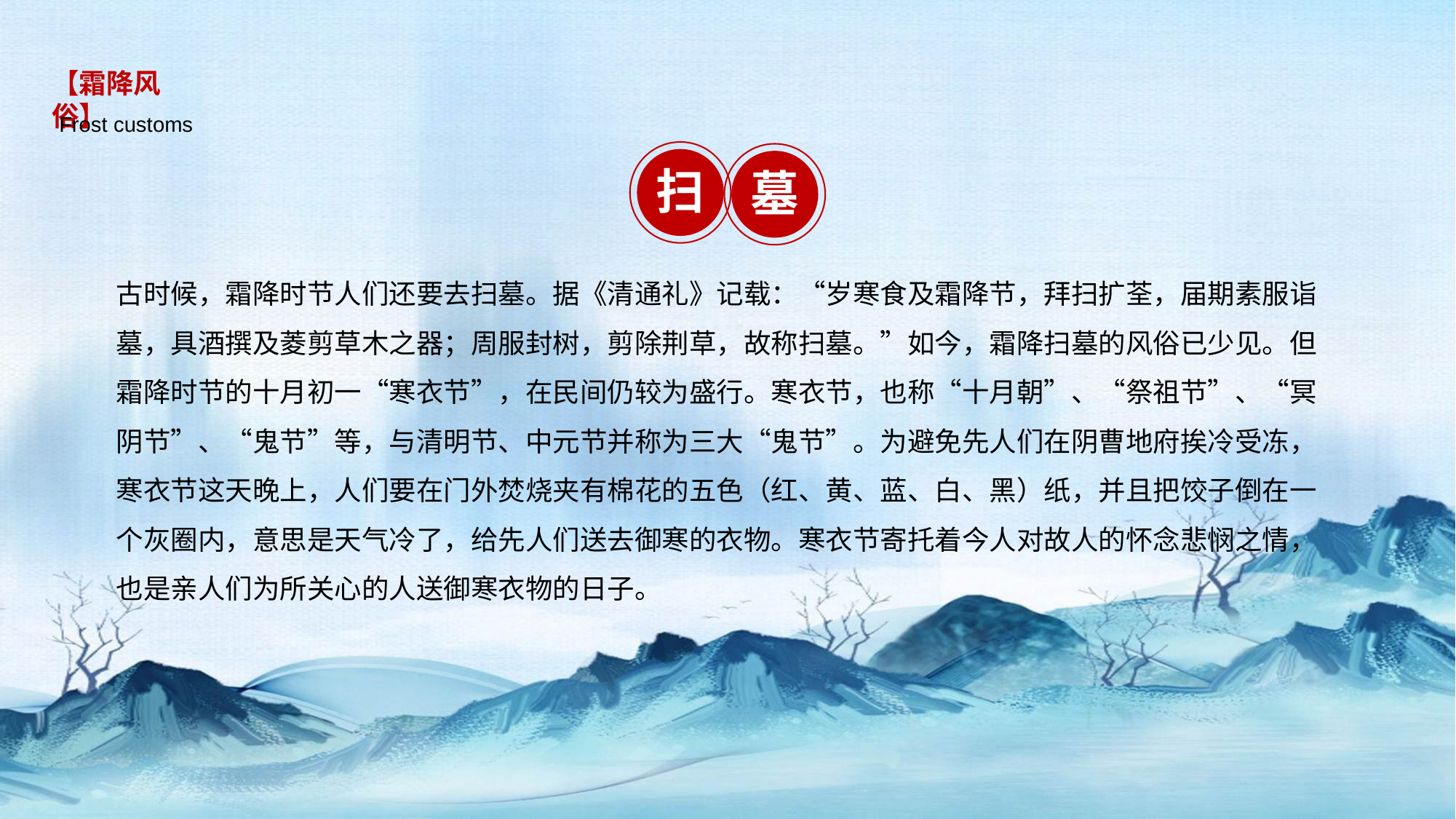

【霜降风俗】
Frost customs

扫

墓
古时候，霜降时节人们还要去扫墓。据《清通礼》记载：“岁寒食及霜降节，拜扫扩荃，届期素服诣墓，具酒撰及菱剪草木之器；周服封树，剪除荆草，故称扫墓。”如今，霜降扫墓的风俗已少见。但霜降时节的十月初一“寒衣节”，在民间仍较为盛行。寒衣节，也称“十月朝”、“祭祖节”、“冥阴节”、“鬼节”等，与清明节、中元节并称为三大“鬼节”。为避免先人们在阴曹地府挨冷受冻，寒衣节这天晚上，人们要在门外焚烧夹有棉花的五色（红、黄、蓝、白、黑）纸，并且把饺子倒在一个灰圈内，意思是天气冷了，给先人们送去御寒的衣物。寒衣节寄托着今人对故人的怀念悲悯之情，也是亲人们为所关心的人送御寒衣物的日子。